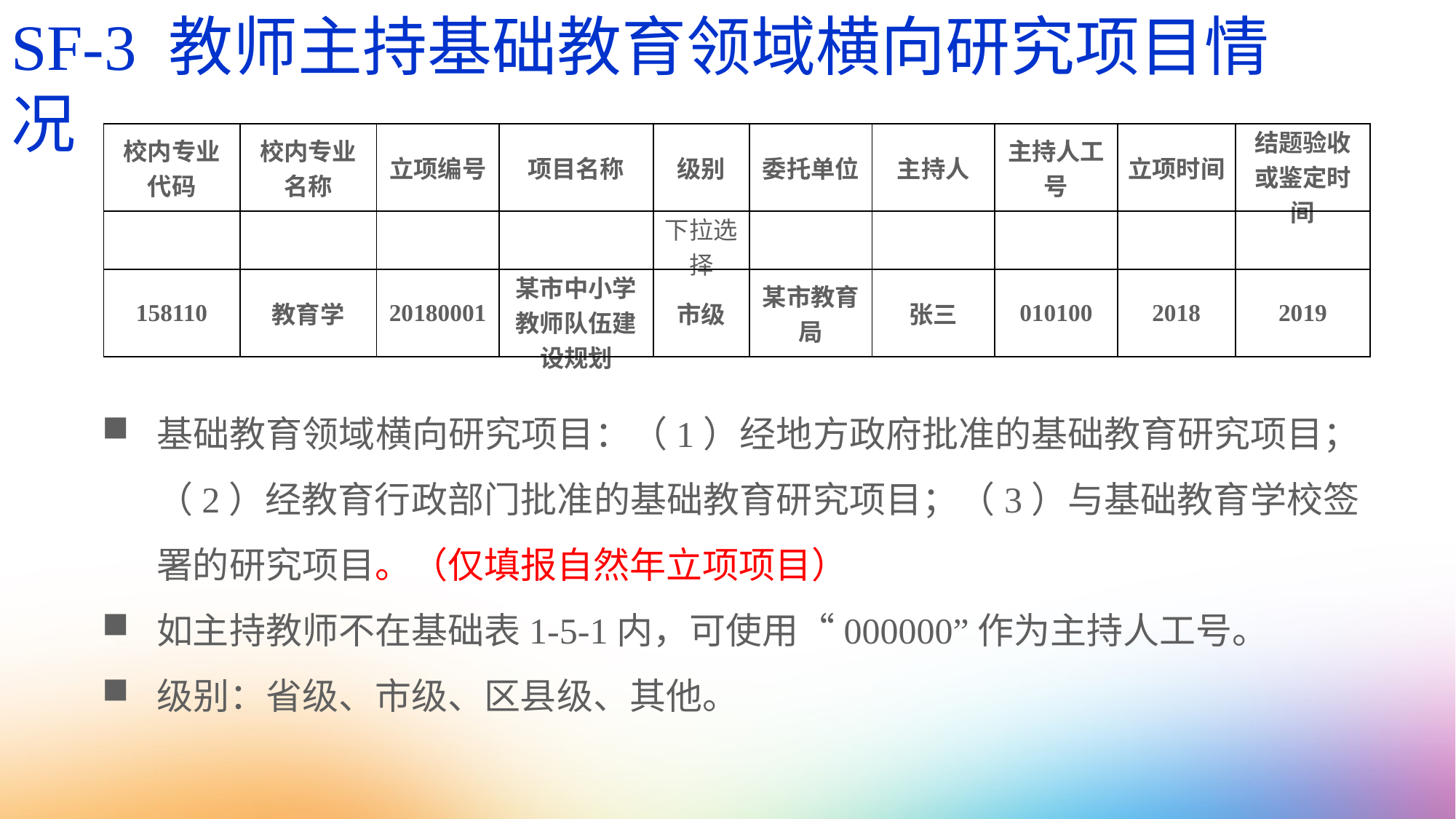

SF-3 教师主持基础教育领域横向研究项目情况

| 校内专业代码 | 校内专业名称 | 立项编号 | 项目名称 | 级别 | 委托单位 | 主持人 | 主持人工号 | 立项时间 | 结题验收或鉴定时间 |
| --- | --- | --- | --- | --- | --- | --- | --- | --- | --- |
|  |  |  |  | 下拉选择 |  |  |  |  |  |
| 158110 | 教育学 | 20180001 | 某市中小学教师队伍建设规划 | 市级 | 某市教育局 | 张三 | 010100 | 2018 | 2019 |
基础教育领域横向研究项目：（1）经地方政府批准的基础教育研究项目；（2）经教育行政部门批准的基础教育研究项目；（3）与基础教育学校签署的研究项目。（仅填报自然年立项项目）
如主持教师不在基础表1-5-1内，可使用“000000”作为主持人工号。
级别：省级、市级、区县级、其他。